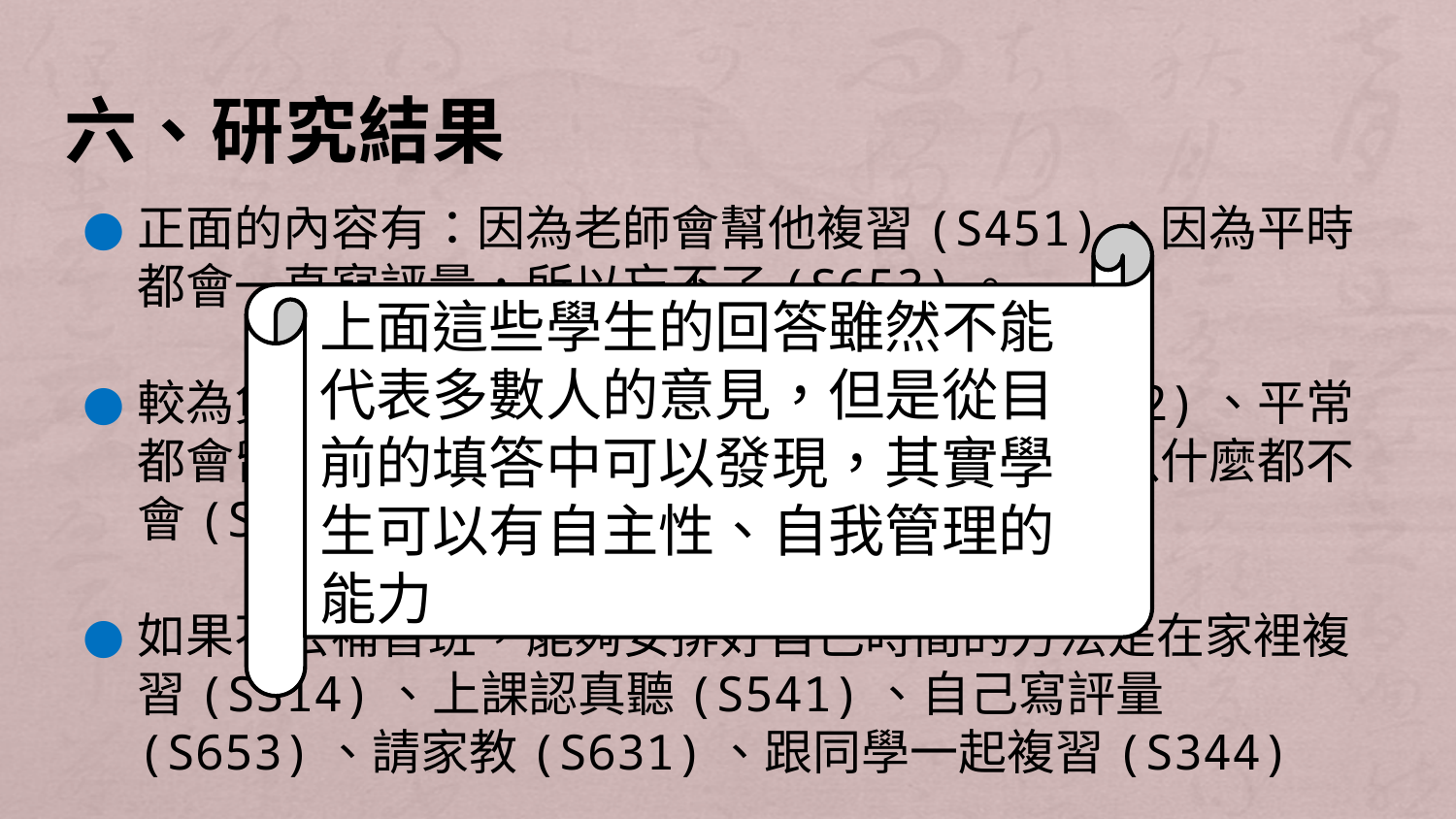

# 六、研究結果
正面的內容有：因為老師會幫他複習(S451)、因為平時都會一直寫評量，所以忘不了(S653)。

較為負面的內容有：因為補習班老師很兇(S522)、平常都會留到很晚(S545)、因為都是抄答案，所以什麼都不會(S431)。

如果不去補習班，能夠安排好自己時間的方法是在家裡複習(S314)、上課認真聽(S541)、自己寫評量(S653)、請家教(S631)、跟同學一起複習(S344)
上面這些學生的回答雖然不能代表多數人的意見，但是從目前的填答中可以發現，其實學生可以有自主性、自我管理的能力